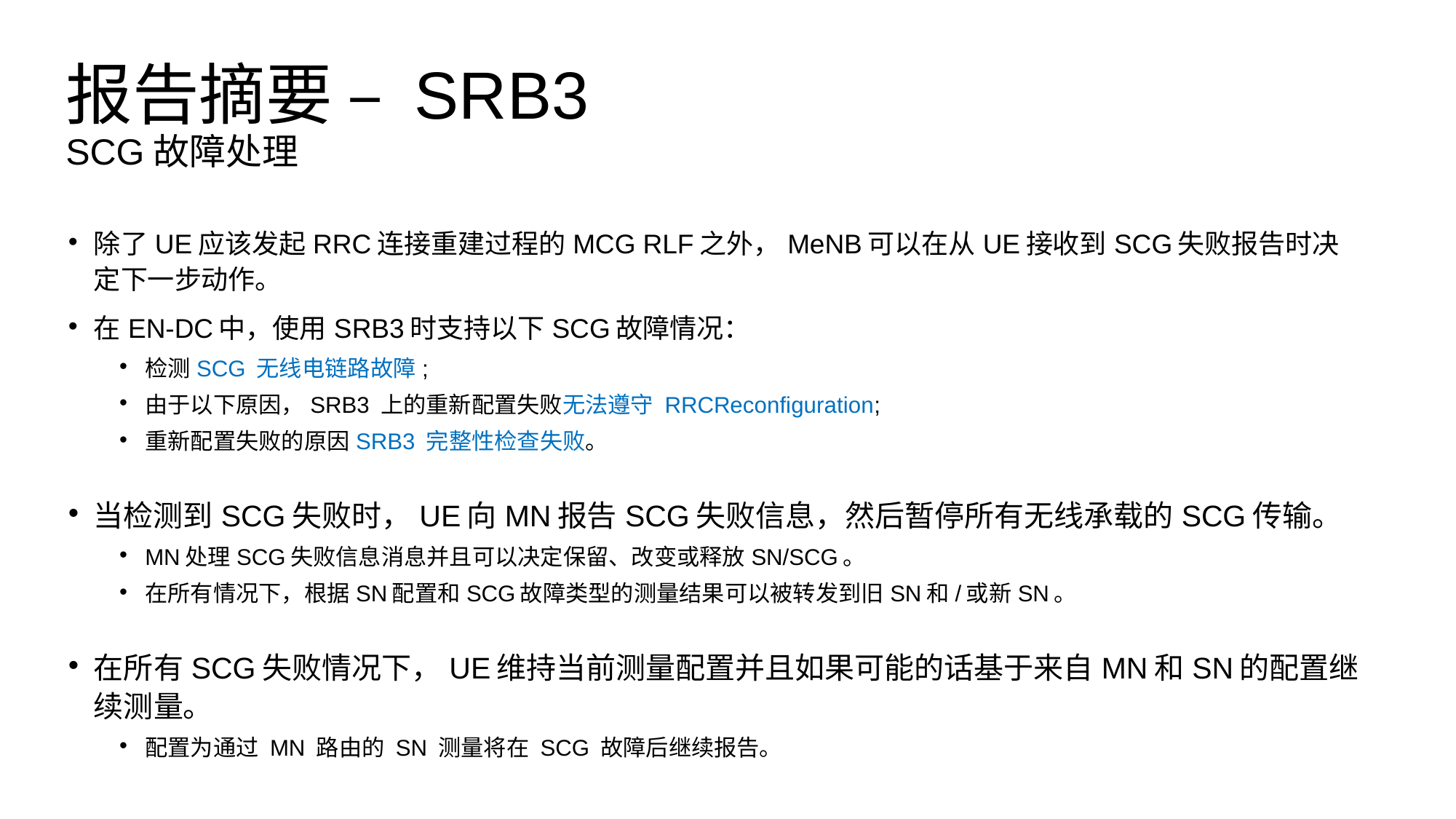

# 报告摘要 – SRB3 SCG故障处理
除了UE应该发起RRC连接重建过程的MCG RLF之外，MeNB可以在从UE接收到SCG失败报告时决定下一步动作。
在EN-DC中，使用SRB3时支持以下SCG故障情况：
检测SCG 无线电链路故障;
由于以下原因，SRB3 上的重新配置失败无法遵守 RRCReconfiguration;
重新配置失败的原因SRB3 完整性检查失败。

当检测到SCG失败时，UE向MN报告SCG失败信息，然后暂停所有无线承载的SCG传输。
MN处理SCG失败信息消息并且可以决定保留、改变或释放SN/SCG。
在所有情况下，根据SN配置和SCG故障类型的测量结果可以被转发到旧SN和/或新SN。

在所有SCG失败情况下，UE维持当前测量配置并且如果可能的话基于来自MN和SN的配置继续测量。
配置为通过 MN 路由的 SN 测量将在 SCG 故障后继续报告。